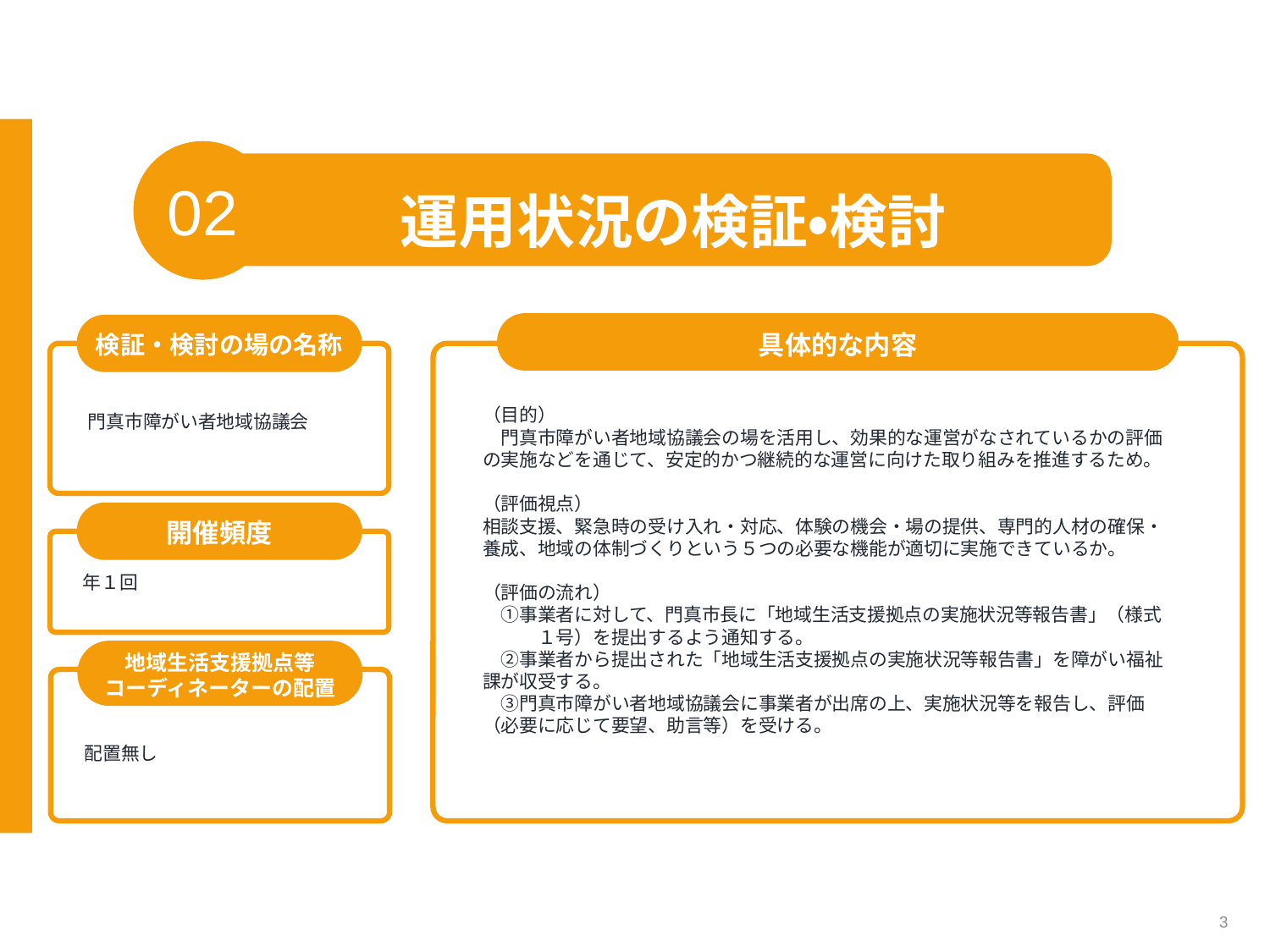

02

運用状況の検証・検討
具体的な内容
検証・検討の場の名称

（目的）
　門真市障がい者地域協議会の場を活用し、効果的な運営がなされているかの評価の実施などを通じて、安定的かつ継続的な運営に向けた取り組みを推進するため。

（評価視点）
相談支援、緊急時の受け入れ・対応、体験の機会・場の提供、専門的人材の確保・養成、地域の体制づくりという５つの必要な機能が適切に実施できているか。

（評価の流れ）
　①事業者に対して、門真市長に「地域生活支援拠点の実施状況等報告書」（様式　　　１号）を提出するよう通知する。
　②事業者から提出された「地域生活支援拠点の実施状況等報告書」を障がい福祉課が収受する。
　③門真市障がい者地域協議会に事業者が出席の上、実施状況等を報告し、評価（必要に応じて要望、助言等）を受ける。
門真市障がい者地域協議会
開催頻度

年１回
地域生活支援拠点等
コーディネーターの配置

配置無し
3